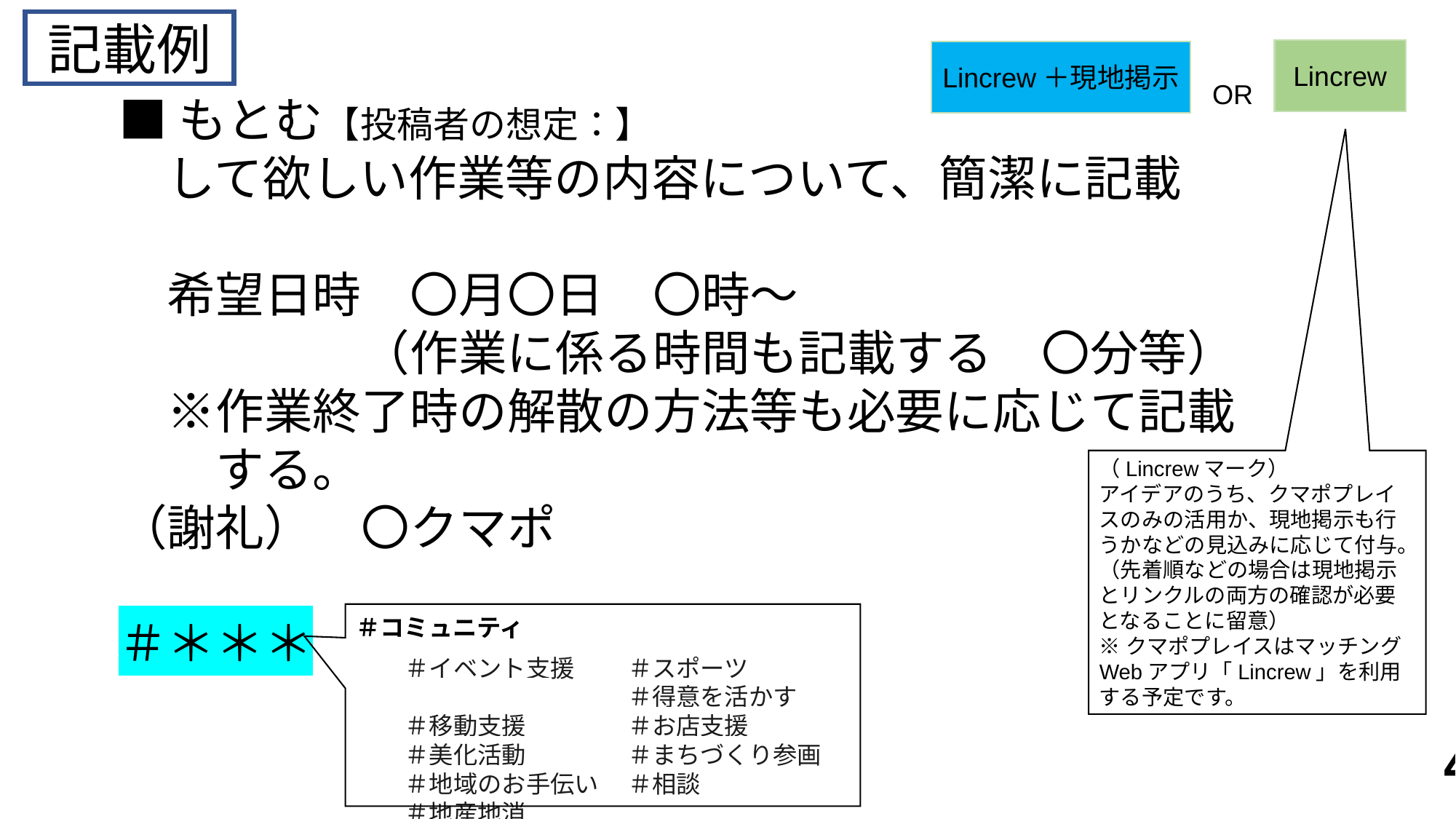

記載例
Lincrew
Lincrew＋現地掲示
OR
■もとむ【投稿者の想定：】
　して欲しい作業等の内容について、簡潔に記載

　希望日時　〇月〇日　〇時～
　　　　　（作業に係る時間も記載する　〇分等）
　※作業終了時の解散の方法等も必要に応じて記載
　　する。
（謝礼）　〇クマポ

＃＊＊＊

（Lincrewマーク）
アイデアのうち、クマポプレイスのみの活用か、現地掲示も行うかなどの見込みに応じて付与。（先着順などの場合は現地掲示とリンクルの両方の確認が必要となることに留意）
※クマポプレイスはマッチングWebアプリ「Lincrew」を利用する予定です。

　＃コミュニティ
＃イベント支援
＃移動支援
＃美化活動
＃地域のお手伝い
＃地産地消
＃スポーツ
＃得意を活かす
＃お店支援
＃まちづくり参画
＃相談

46